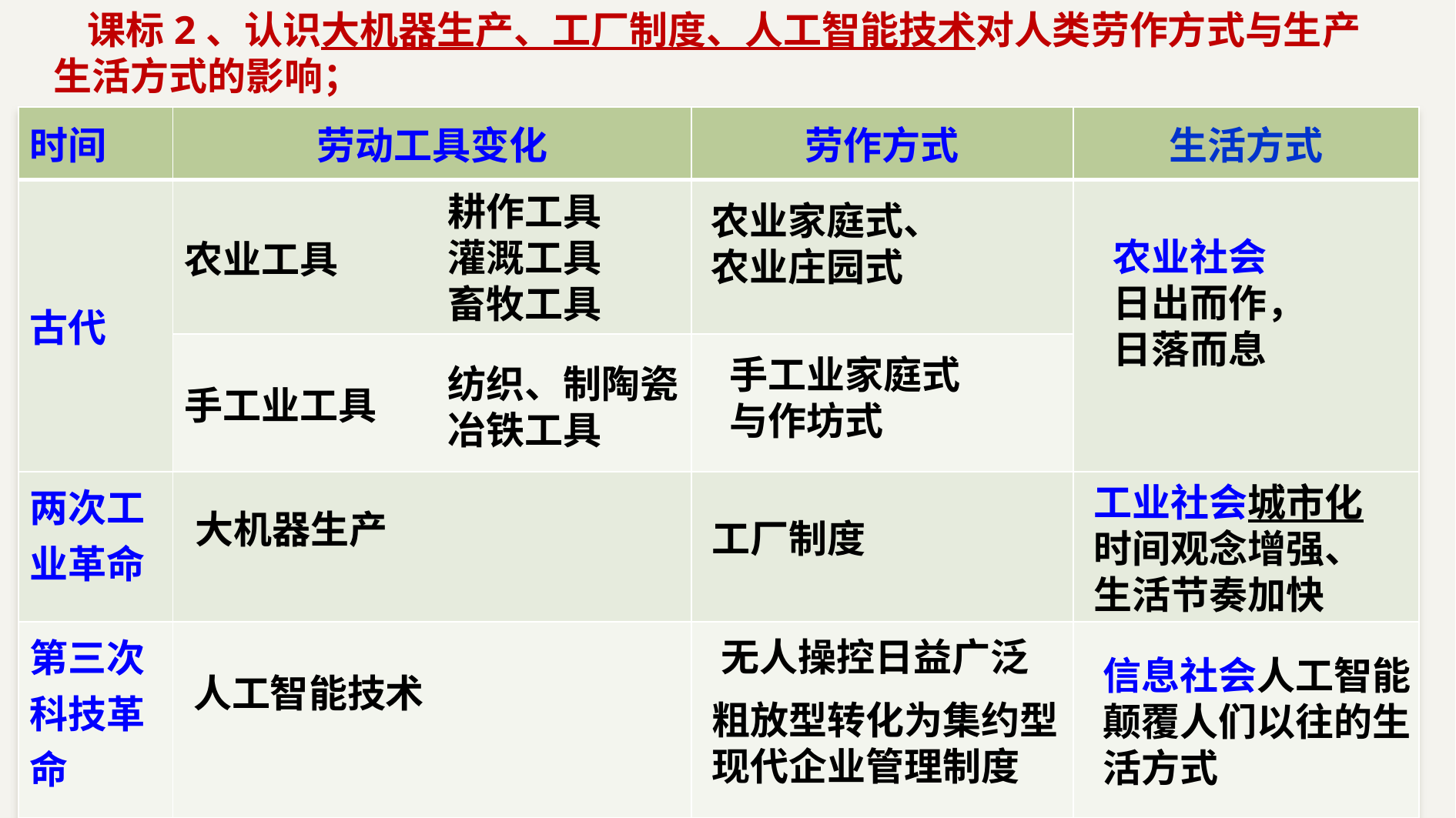

课标2、认识大机器生产、工厂制度、人工智能技术对人类劳作方式与生产生活方式的影响；
| 时间 | 劳动工具变化 | 劳作方式 | 生活方式 |
| --- | --- | --- | --- |
| 古代 | 农业工具 |  |  |
|  | 手工业工具 |  |  |
| 两次工业革命 |  |  |  |
| 第三次 科技革命 |  |  |  |
耕作工具
灌溉工具
畜牧工具
农业家庭式、
农业庄园式
农业社会
日出而作，
日落而息
手工业家庭式
与作坊式
纺织、制陶瓷冶铁工具
工业社会城市化
时间观念增强、
生活节奏加快
大机器生产
工厂制度
无人操控日益广泛
信息社会人工智能颠覆人们以往的生活方式
人工智能技术
粗放型转化为集约型
现代企业管理制度